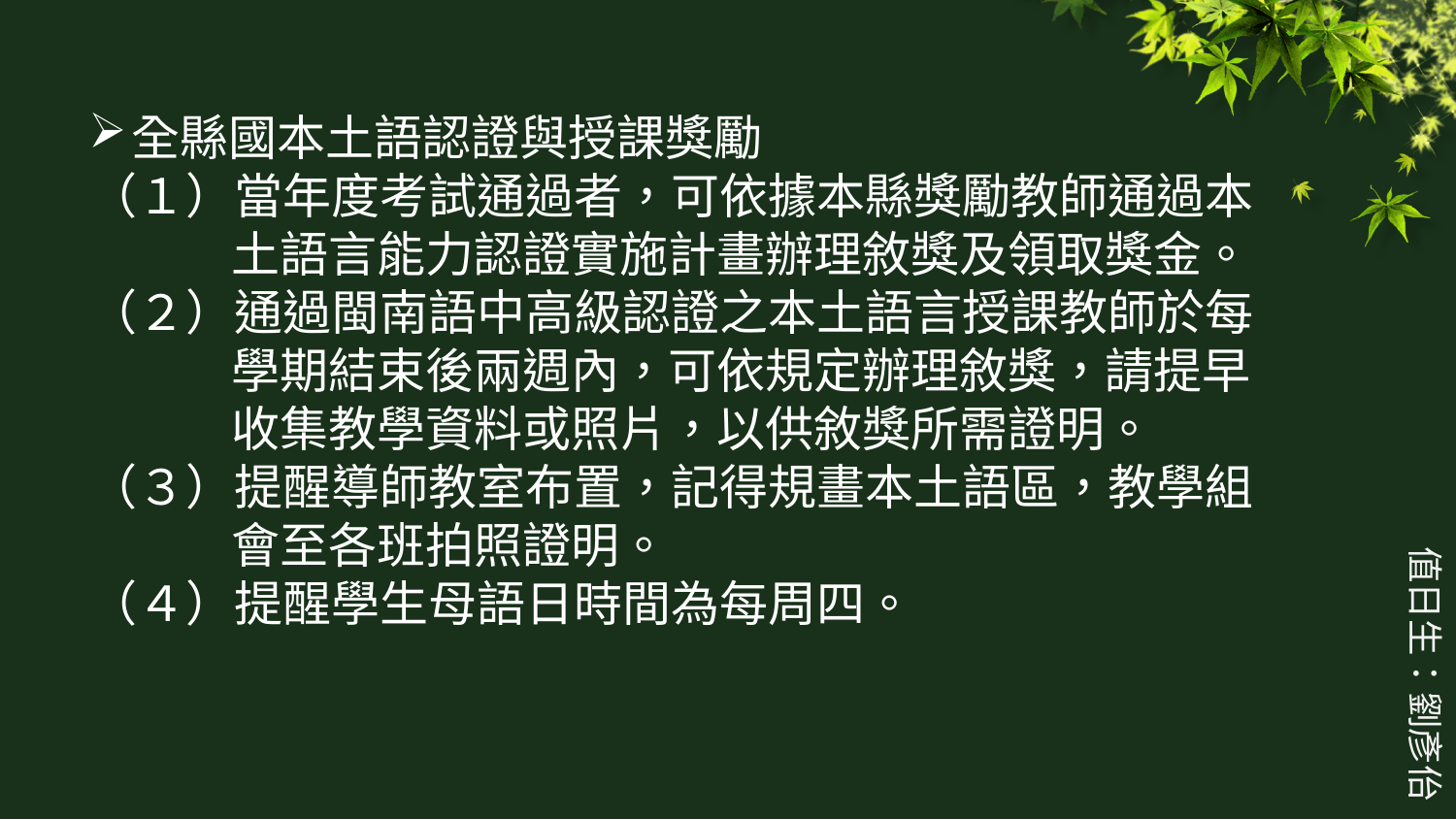

全縣國本土語認證與授課獎勵
（１）當年度考試通過者，可依據本縣獎勵教師通過本土語言能力認證實施計畫辦理敘獎及領取獎金。
（２）通過閩南語中高級認證之本土語言授課教師於每學期結束後兩週內，可依規定辦理敘獎，請提早收集教學資料或照片，以供敘獎所需證明。
（３）提醒導師教室布置，記得規畫本土語區，教學組會至各班拍照證明。
（４）提醒學生母語日時間為每周四。

值日生：劉彥佁